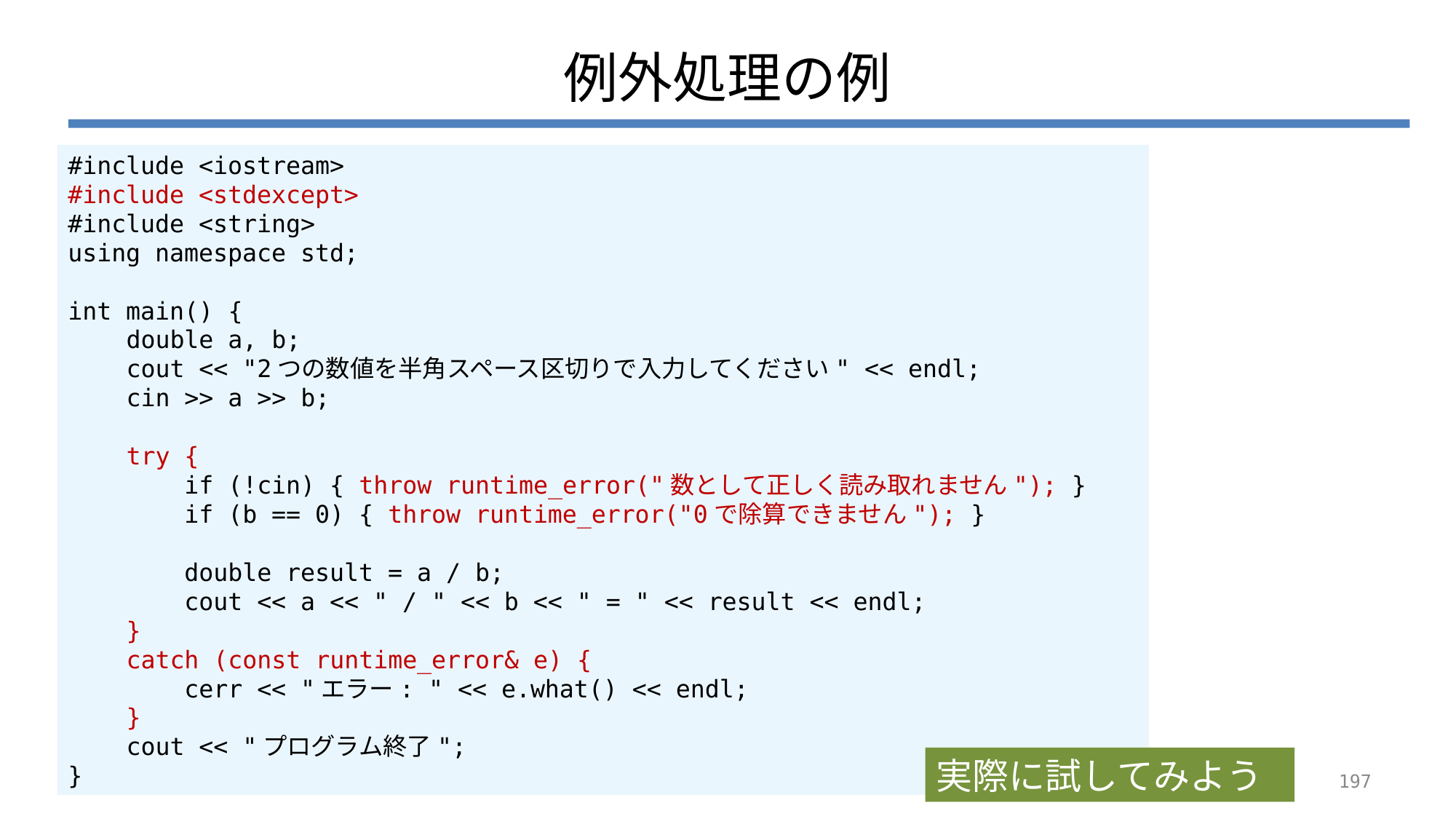

# 例外処理の例
#include <iostream>
#include <stdexcept>
#include <string>
using namespace std;

int main() {
    double a, b;
    cout << "2つの数値を半角スペース区切りで入力してください" << endl;
    cin >> a >> b;

    try {
        if (!cin) { throw runtime_error("数として正しく読み取れません"); }
        if (b == 0) { throw runtime_error("0で除算できません"); }

        double result = a / b;
        cout << a << " / " << b << " = " << result << endl;
    }
    catch (const runtime_error& e) {
        cerr << "エラー: " << e.what() << endl;
    }
    cout << "プログラム終了";
}
実際に試してみよう
197